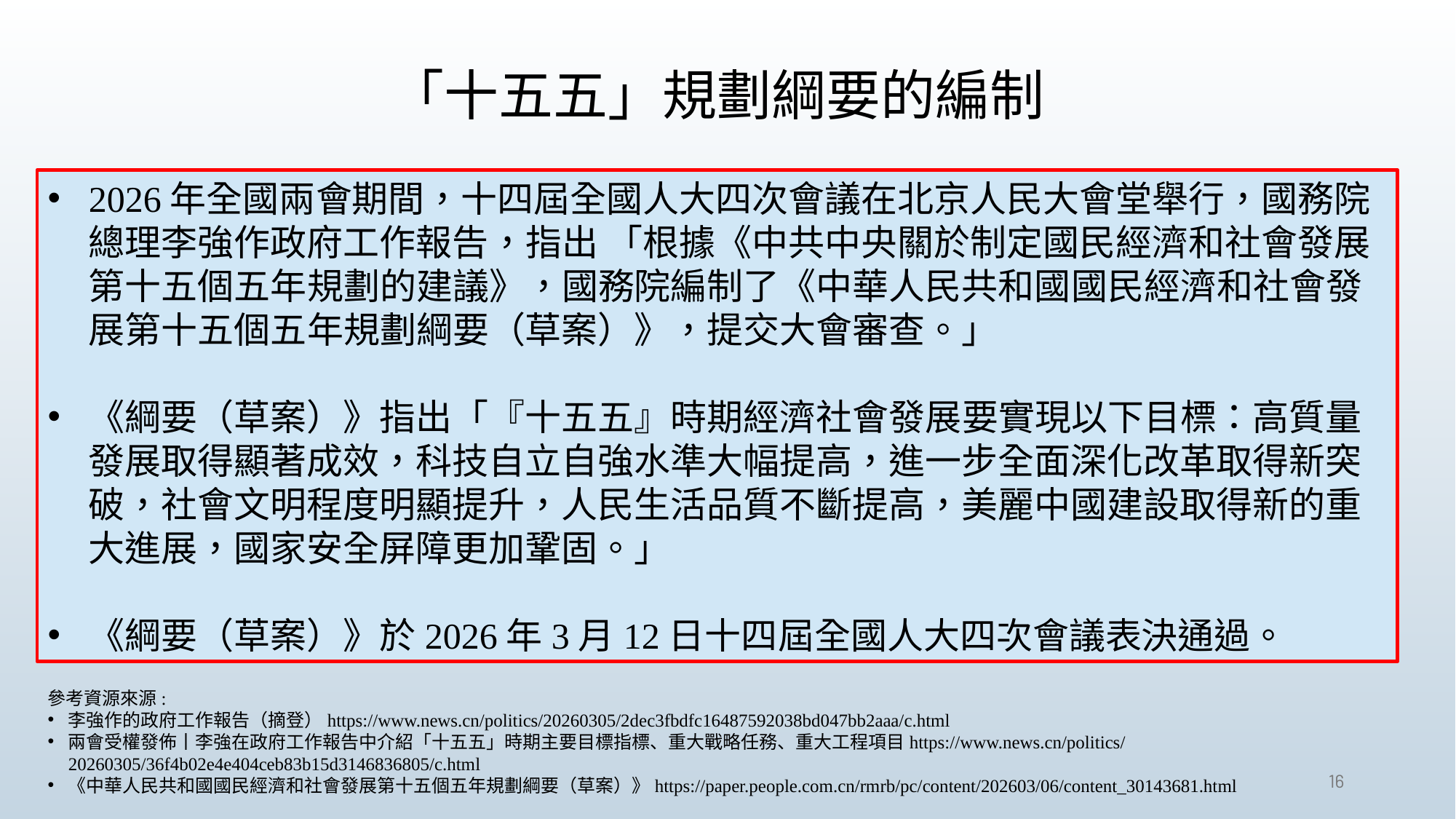

# 「十五五」規劃綱要的編制
2026年全國兩會期間，十四屆全國人大四次會議在北京人民大會堂舉行，國務院總理李強作政府工作報告，指出 「根據《中共中央關於制定國民經濟和社會發展第十五個五年規劃的建議》，國務院編制了《中華人民共和國國民經濟和社會發展第十五個五年規劃綱要（草案）》，提交大會審查。」

《綱要（草案）》指出「『十五五』時期經濟社會發展要實現以下目標：高質量發展取得顯著成效，科技自立自強水準大幅提高，進一步全面深化改革取得新突破，社會文明程度明顯提升，人民生活品質不斷提高，美麗中國建設取得新的重大進展，國家安全屏障更加鞏固。」

《綱要（草案）》於2026年3月12日十四屆全國人大四次會議表決通過。
參考資源來源:
李強作的政府工作報告（摘登）https://www.news.cn/politics/20260305/2dec3fbdfc16487592038bd047bb2aaa/c.html
兩會受權發佈丨李強在政府工作報告中介紹「十五五」時期主要目標指標、重大戰略任務、重大工程項目https://www.news.cn/politics/20260305/36f4b02e4e404ceb83b15d3146836805/c.html
《中華人民共和國國民經濟和社會發展第十五個五年規劃綱要（草案）》https://paper.people.com.cn/rmrb/pc/content/202603/06/content_30143681.html
16